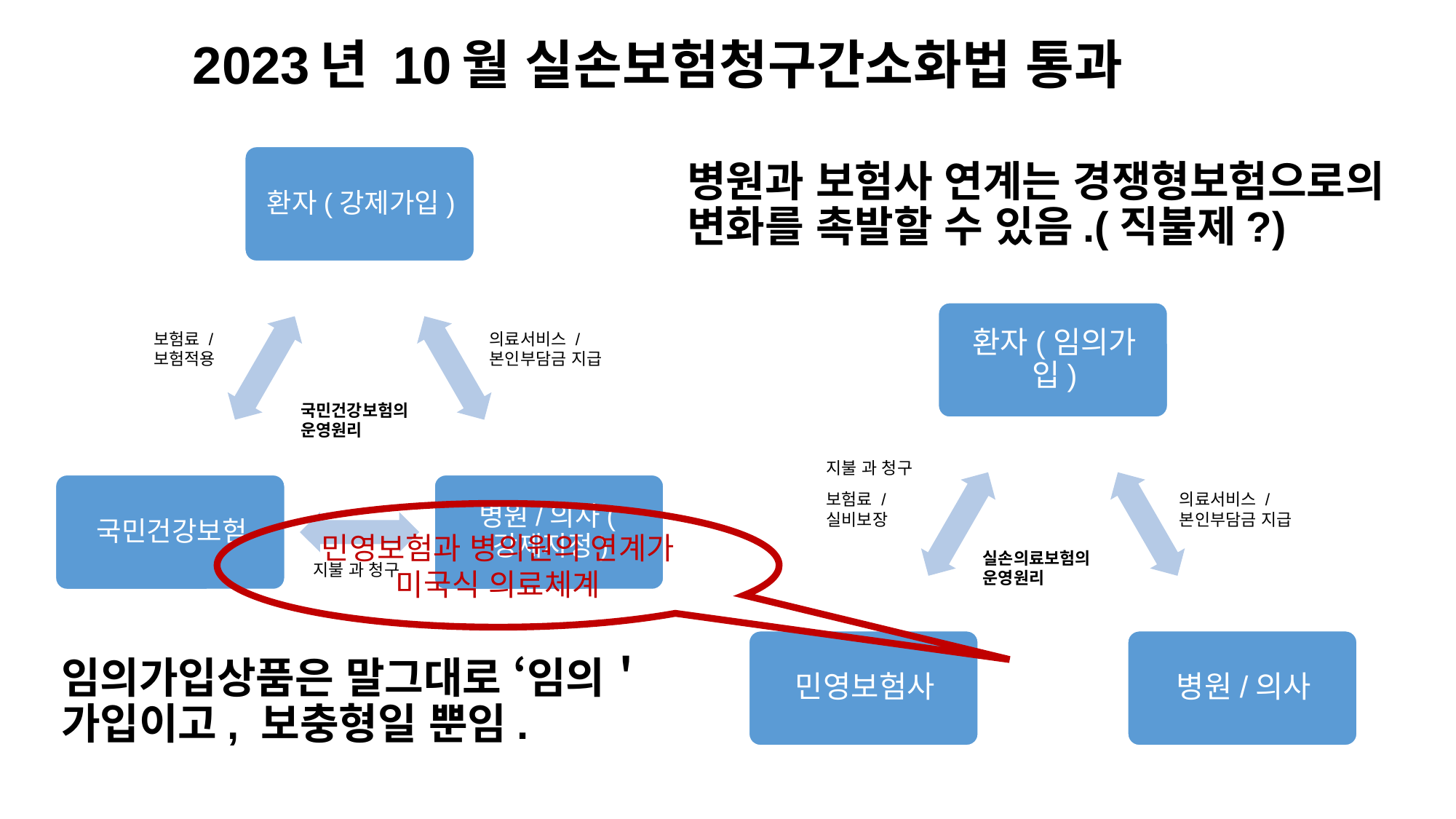

2023년 10월 실손보험청구간소화법 통과
# 병원과 보험사 연계는 경쟁형보험으로의 변화를 촉발할 수 있음.(직불제?)
환자(강제가입)

병원/의사(강제지정)

국민건강보험

환자(임의가입)

병원/의사

민영보험사

보험료 / 보험적용
의료서비스 / 본인부담금 지급
국민건강보험의 운영원리
지불 과 청구
보험료 /  실비보장
의료서비스 / 본인부담금 지급
민영보험과 병의원의 연계가 미국식 의료체계
실손의료보험의 운영원리
지불 과 청구
임의가입상품은 말그대로 ‘임의＇가입이고, 보충형일 뿐임.